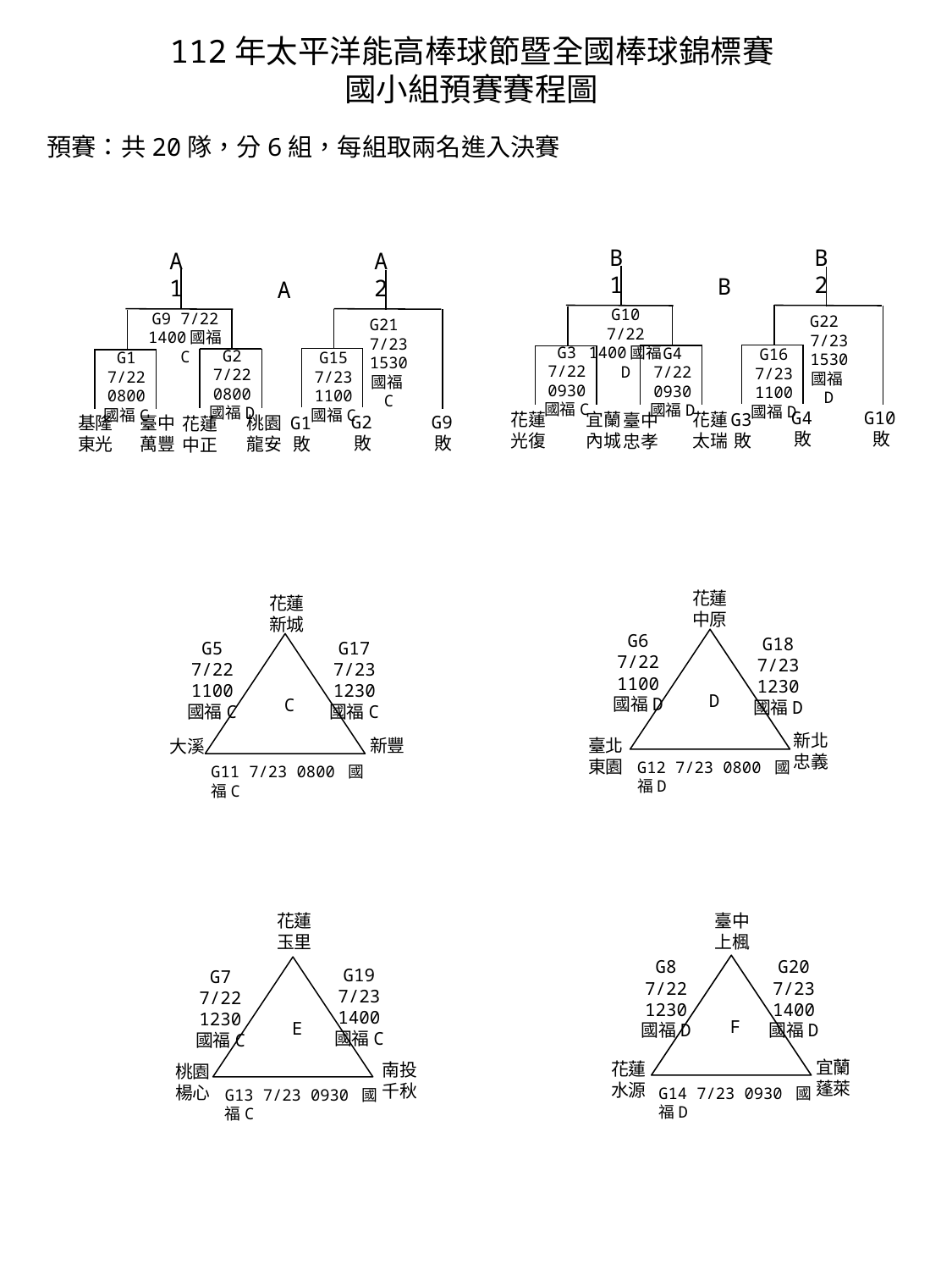

112年太平洋能高棒球節暨全國棒球錦標賽
國小組預賽賽程圖
預賽：共20隊，分6組，每組取兩名進入決賽
B1
B2
A1
A2
B
A
G10 7/22
1400國福D
G9 7/22
1400國福C
G22  7/23
1530
國福D
G21  7/23
1530
國福C
G3 7/22 0930
國福C
G4 7/22 0930
國福D
G16
7/23 1100
國福D
G2 7/22 0800
國福D
G1 7/22 0800
國福C
G15
7/23 1100
國福C
G4敗
G10敗
宜蘭內城
花蓮太瑞
花蓮光復
G3敗
臺中忠孝
G2敗
G9敗
臺中萬豐
桃園龍安
基隆
東光
G1敗
花蓮中正
花蓮
中原
花蓮
新城
G6
7/22
1100
國福D
G18
7/23
1230
國福D

G5
7/22
1100
國福C
G17
7/23
1230
國福C

D
C
新北
忠義
臺北
東園
新豐
大溪
G12 7/23 0800 國福D
G11 7/23 0800 國福C
臺中
上楓
花蓮
玉里
G8
7/22
1230
國福D
G20
7/23
1400
國福D

G19
7/23
1400
國福C
G7
7/22
1230
國福C
F
E
宜蘭
蓬萊
花蓮
水源
南投
千秋
桃園
楊心
G14 7/23 0930 國福D
G13 7/23 0930 國福C